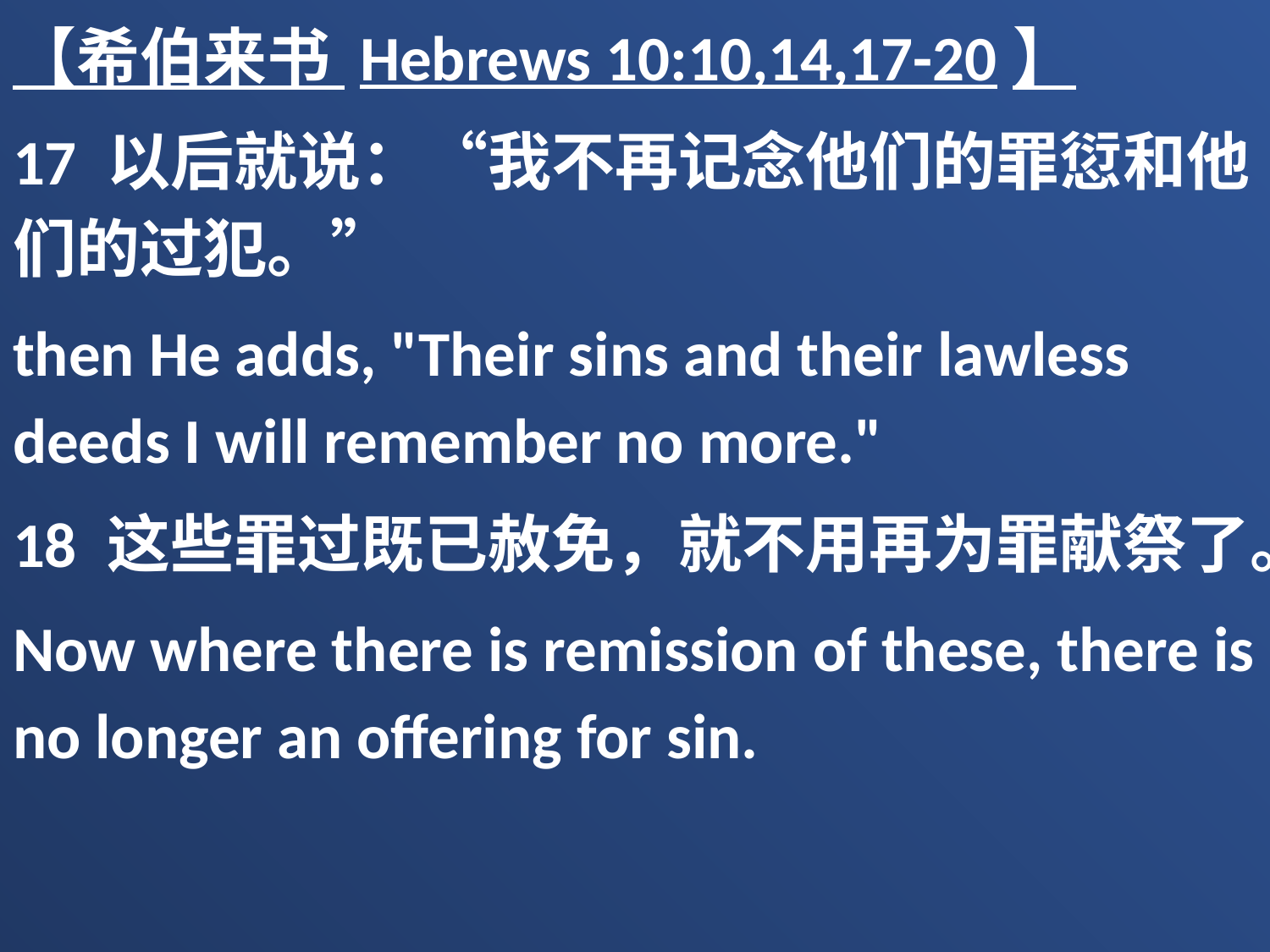

【希伯来书 Hebrews 10:10,14,17-20】
17 以后就说：“我不再记念他们的罪愆和他们的过犯。”
then He adds, "Their sins and their lawless deeds I will remember no more."
18 这些罪过既已赦免，就不用再为罪献祭了。
Now where there is remission of these, there is no longer an offering for sin.